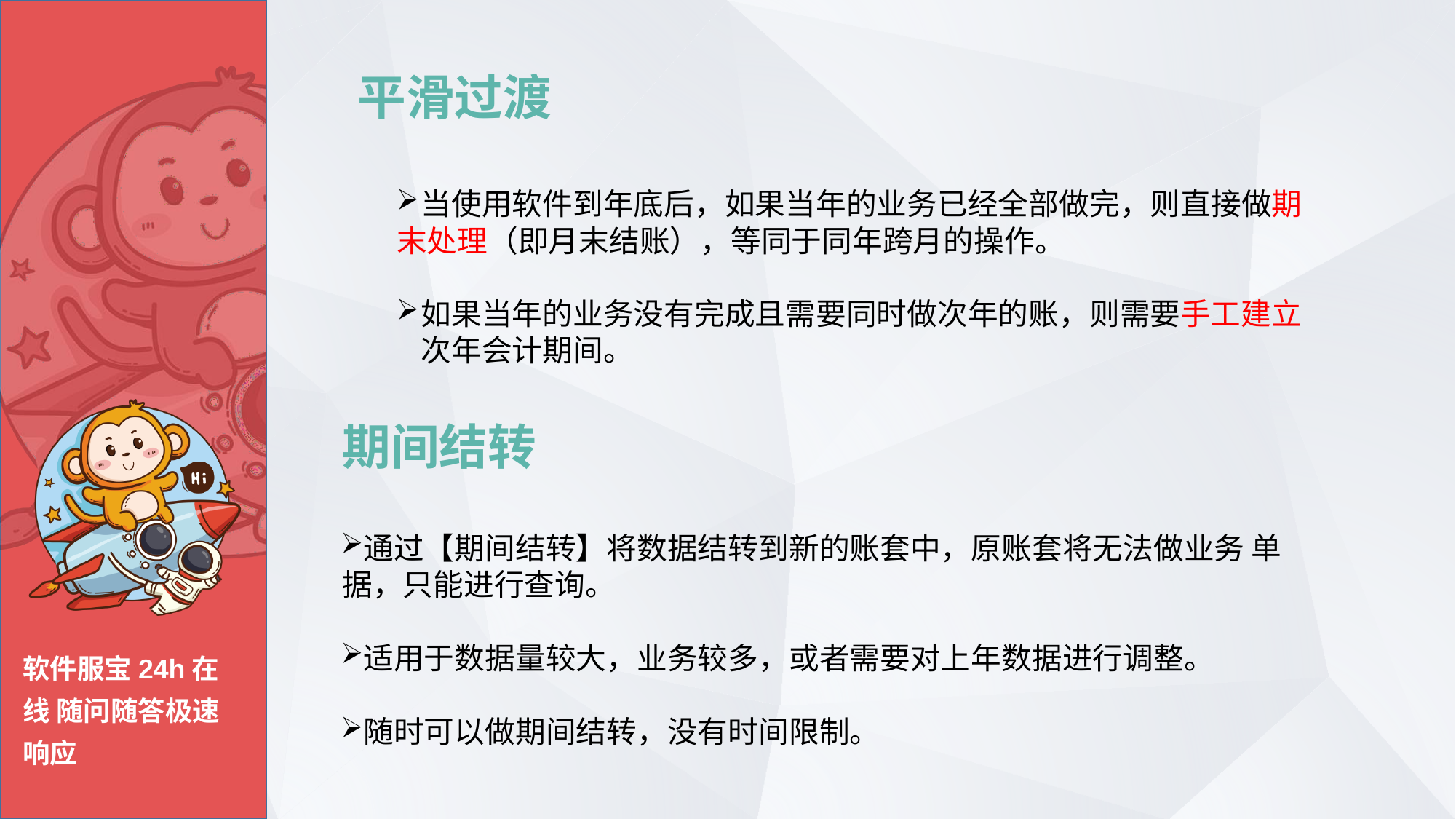

# 平滑过渡

当使用软件到年底后，如果当年的业务已经全部做完，则直接做期
末处理（即月末结账），等同于同年跨月的操作。

如果当年的业务没有完成且需要同时做次年的账，则需要手工建立 次年会计期间。

期间结转
通过【期间结转】将数据结转到新的账套中，原账套将无法做业务 单据，只能进行查询。

适用于数据量较大，业务较多，或者需要对上年数据进行调整。

随时可以做期间结转，没有时间限制。
软件服宝24h在线 随问随答极速响应